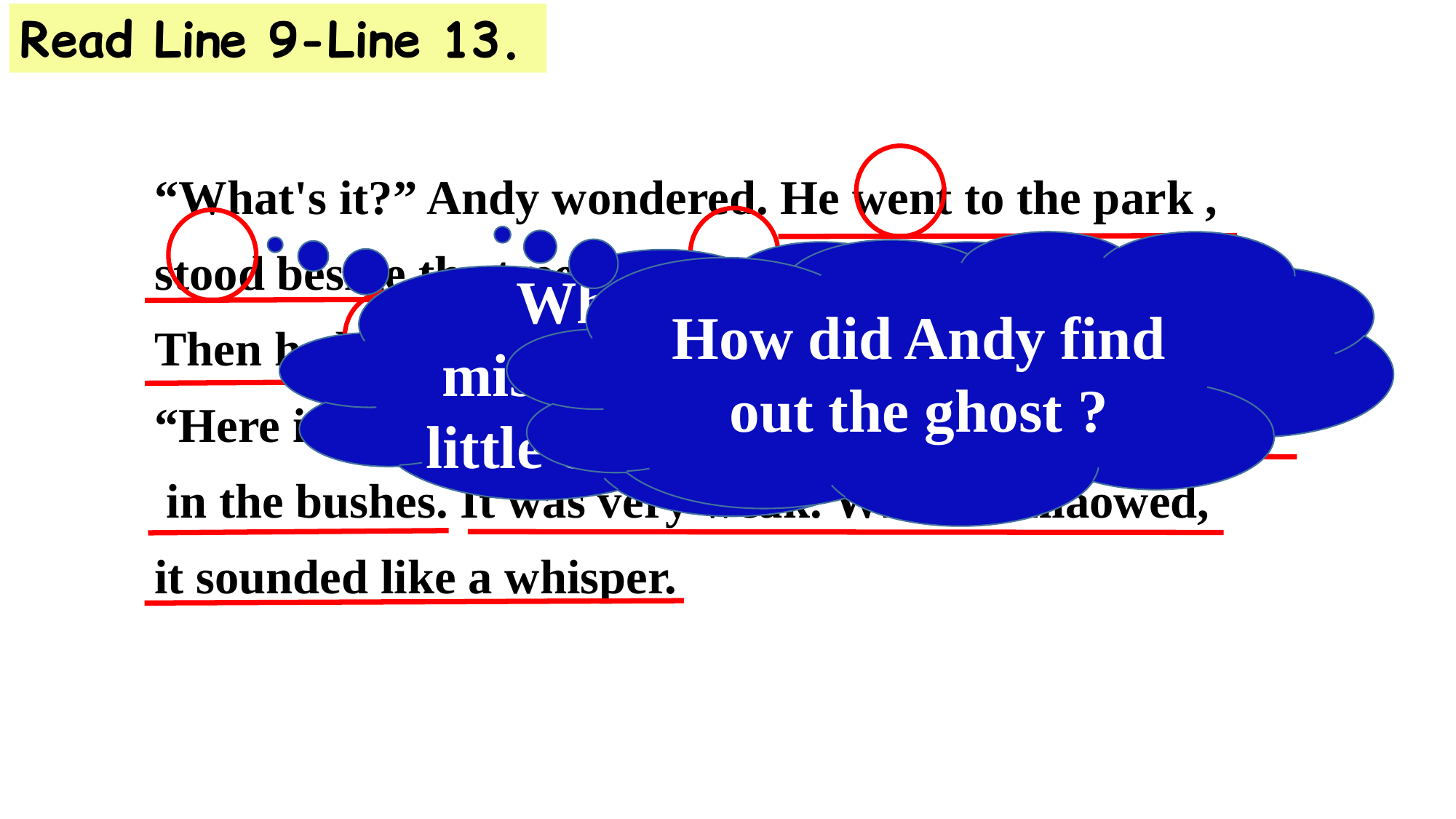

Read Line 9-Line 13.
“What's it?” Andy wondered. He went to the park ,
stood beside the tree and listened carefully.
Then he heard the whisper! He searched the bushes.
“Here it is,” Andy said to himself. He found a little cat
 in the bushes. It was very weak. When it miaowed,
it sounded like a whisper.

How did Andy find out the ghost ?
Why did they mistake(误认为) a little cat for a ghost?